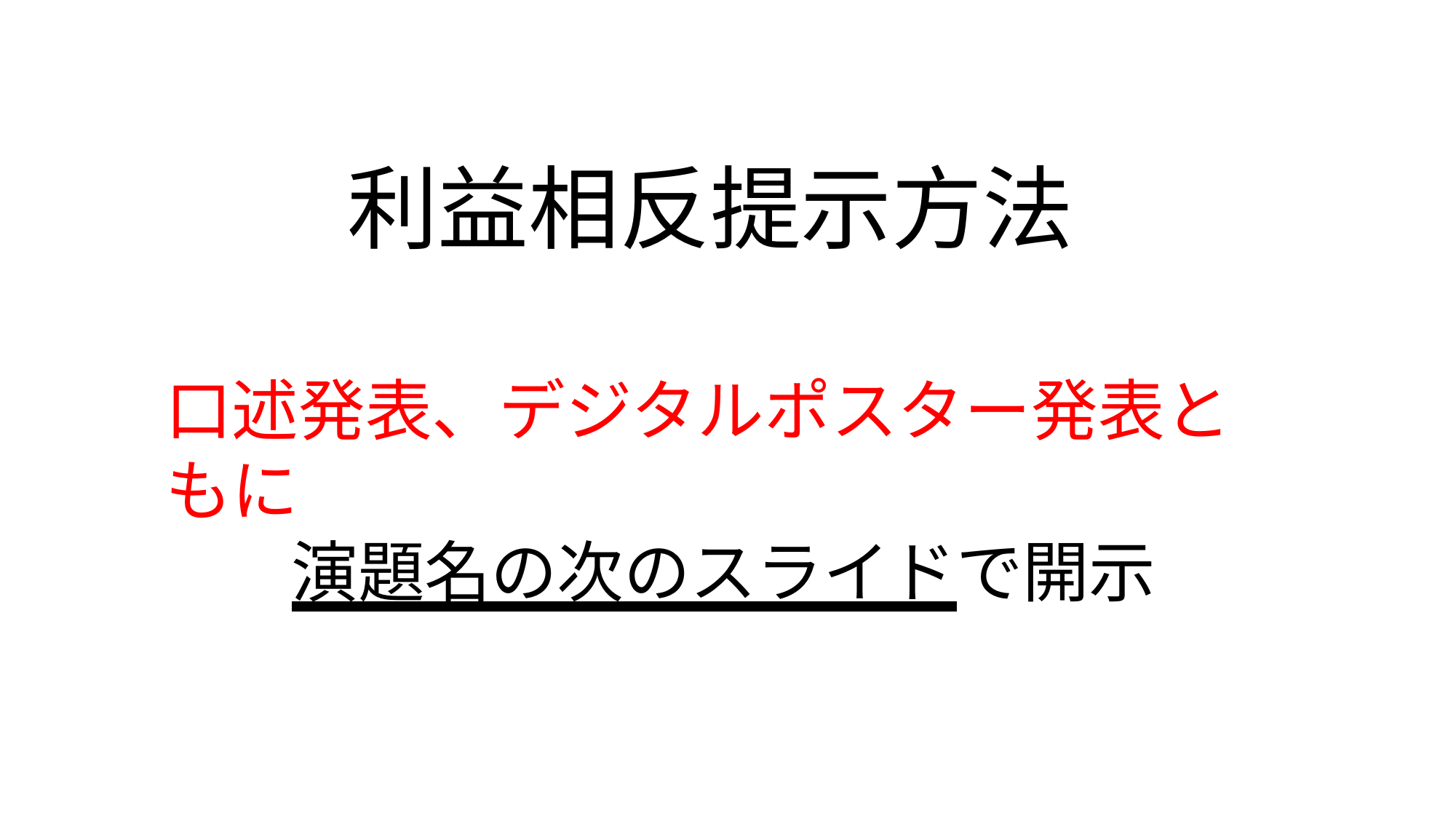

# 利益相反提示方法
口述発表、デジタルポスター発表ともに
演題名の次のスライドで開示